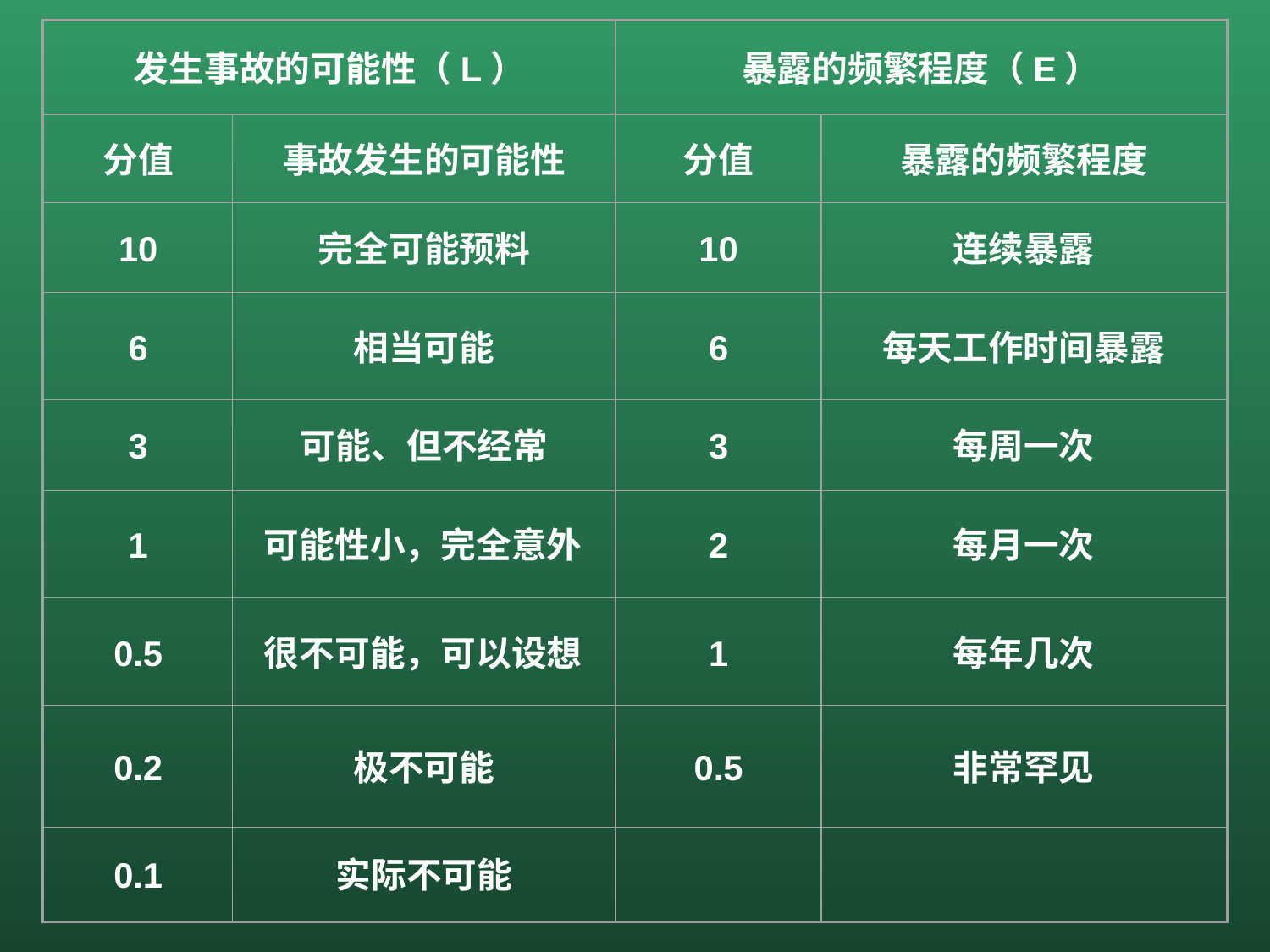

发生事故的可能性（L）

暴露的频繁程度（E）

分值

事故发生的可能性

分值

暴露的频繁程度

10

完全可能预料

10

连续暴露

6

相当可能

6

每天工作时间暴露

3

可能、但不经常

3

每周一次

1

可能性小，完全意外

2

每月一次

0.5

很不可能，可以设想

1

每年几次

0.2

极不可能

0.5

非常罕见

0.1

实际不可能